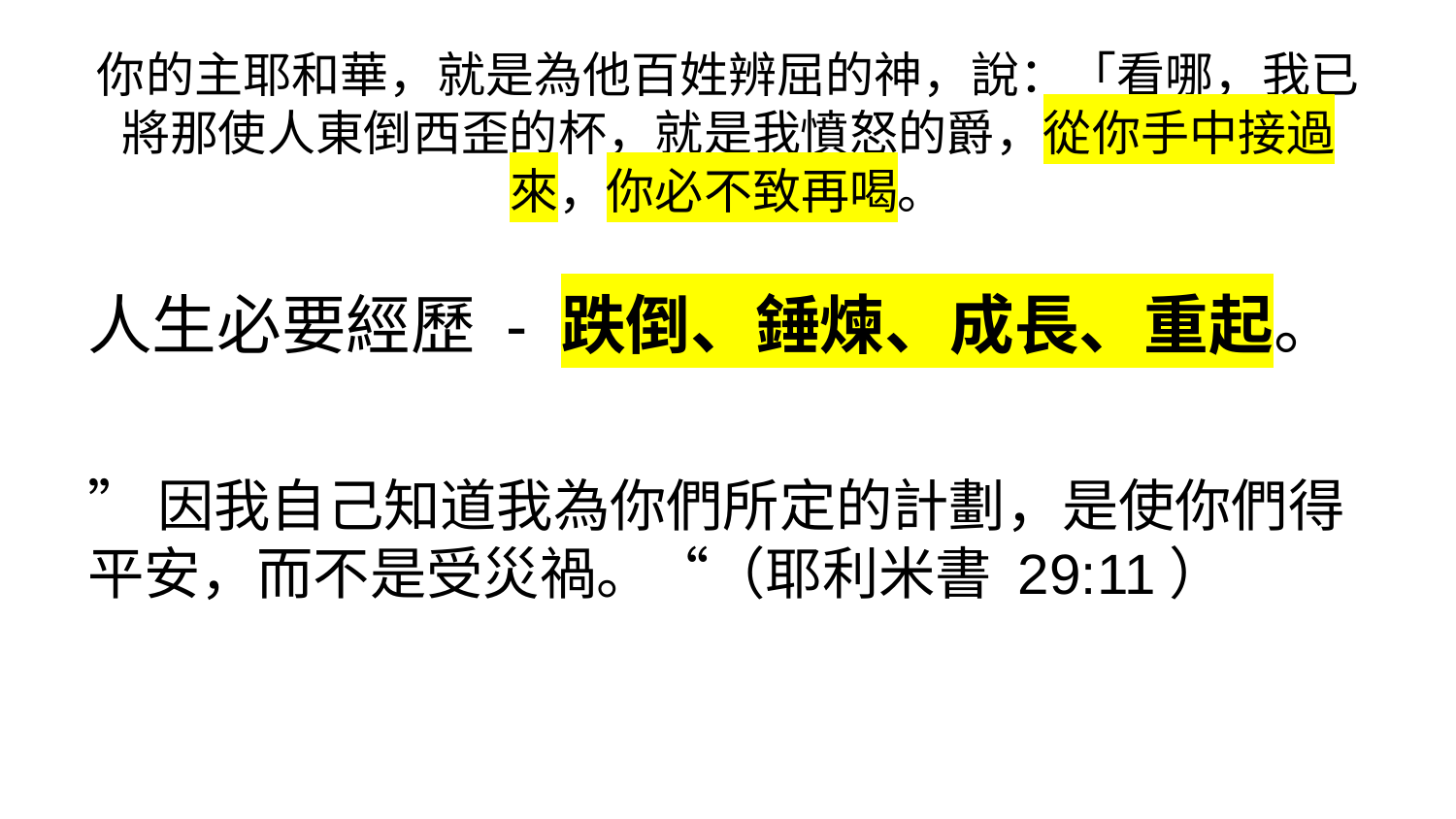

# 你的主耶和華，就是為他百姓辨屈的神，說：「看哪，我已將那使人東倒西歪的杯，就是我憤怒的爵，從你手中接過來，你必不致再喝。
人生必要經歷 - 跌倒、錘煉、成長、重起。

”因我自己知道我為你們所定的計劃，是使你們得平安，而不是受災禍。“（耶利米書 29:11）